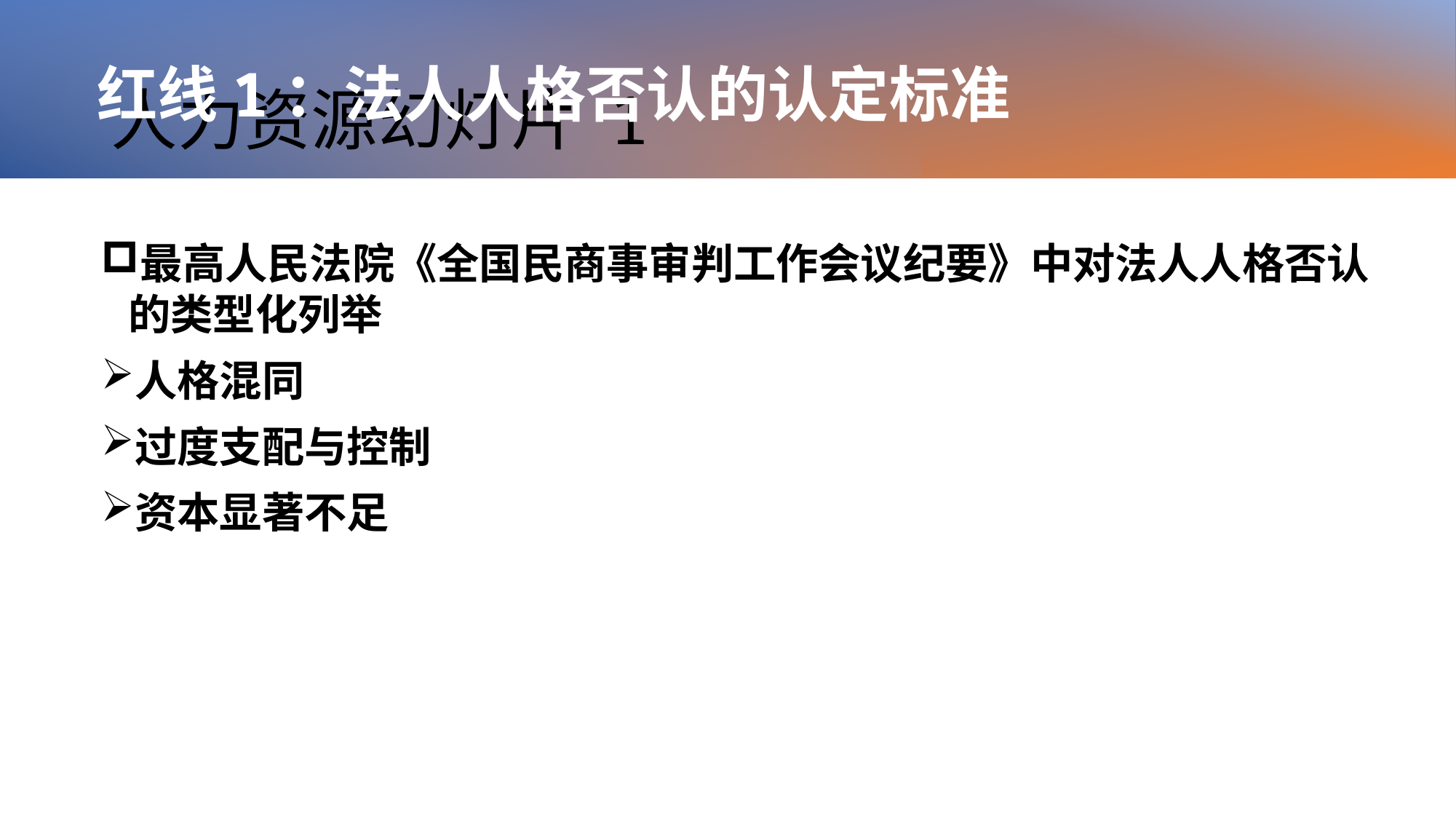

# 人力资源幻灯片 1
红线1：法人人格否认的认定标准
最高人民法院《全国民商事审判工作会议纪要》中对法人人格否认的类型化列举
人格混同
过度支配与控制
资本显著不足